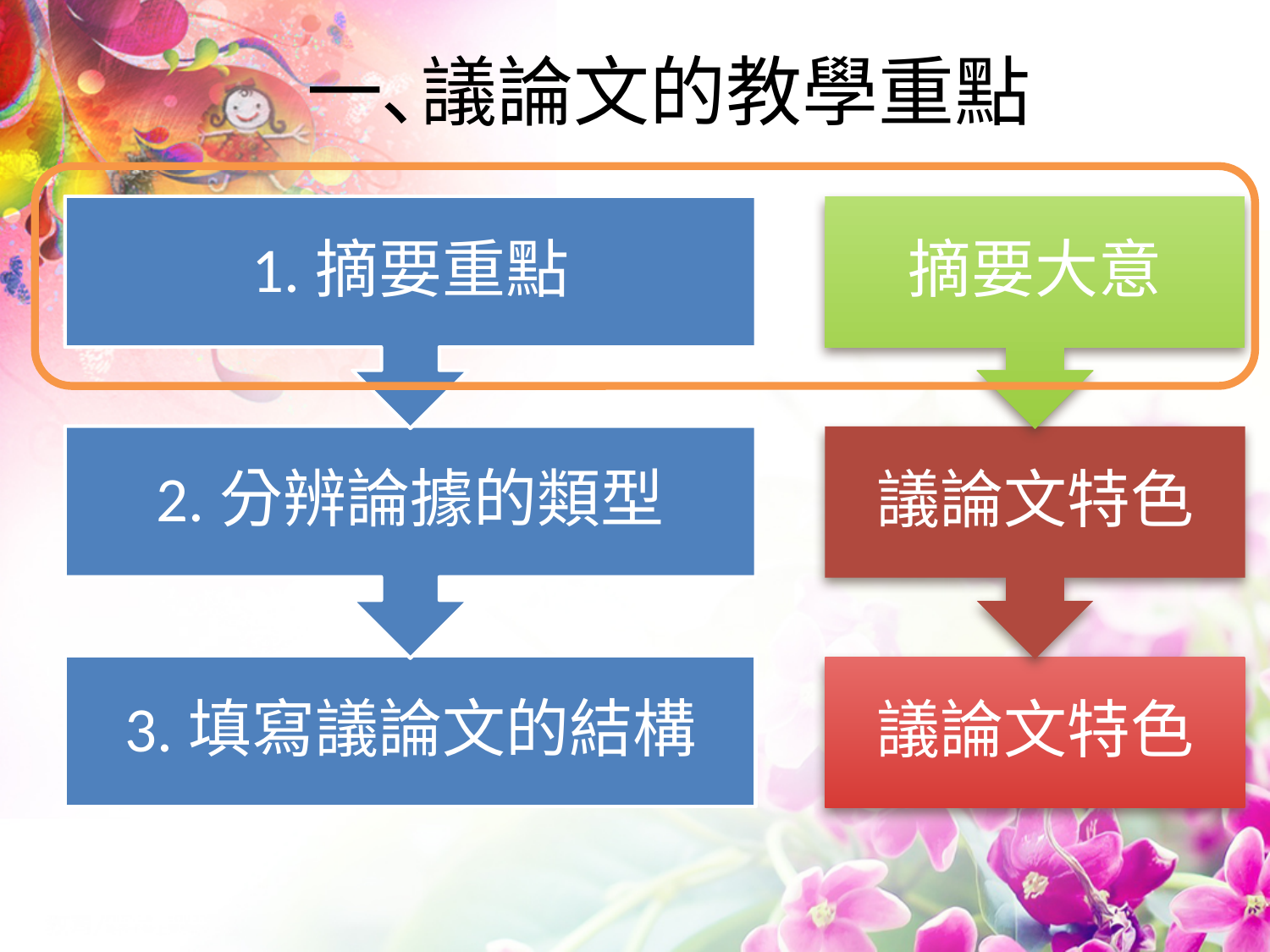

# 一､議論文的教學重點

3.填寫議論文的結構
2.分辨論據的類型
1.摘要重點
議論文特色
議論文特色
摘要大意